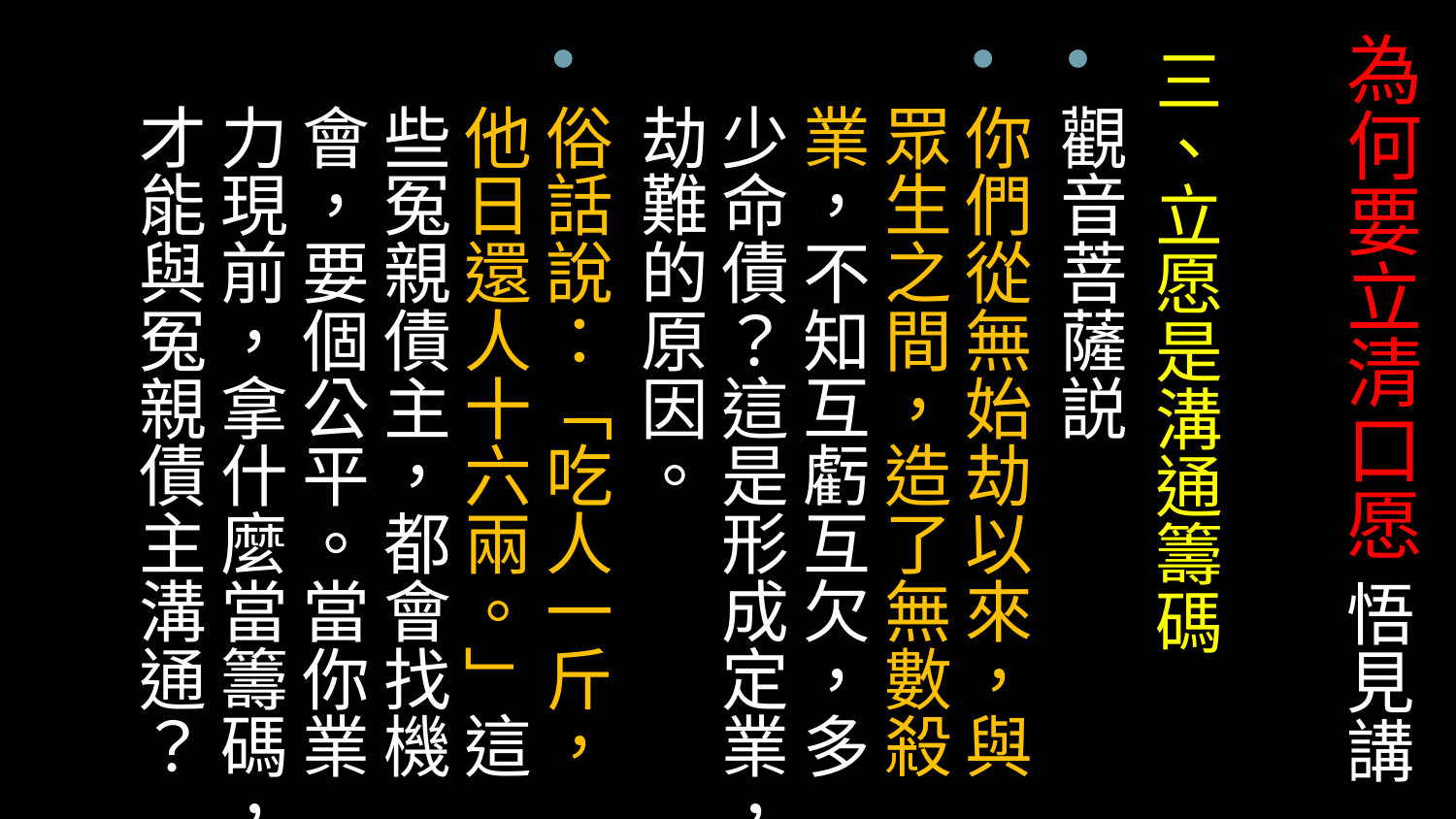

# 為何要立清口愿 悟見講
三、立愿是溝通籌碼
觀音菩薩説
你們從無始劫以來，與眾生之間，造了無數殺業，不知互虧互欠，多少命債？這是形成定業，劫難的原因。
俗話說：「吃人一斤，他日還人十六兩。」這些冤親債主，都會找機會，要個公平。當你業力現前，拿什麼當籌碼，才能與冤親債主溝通？